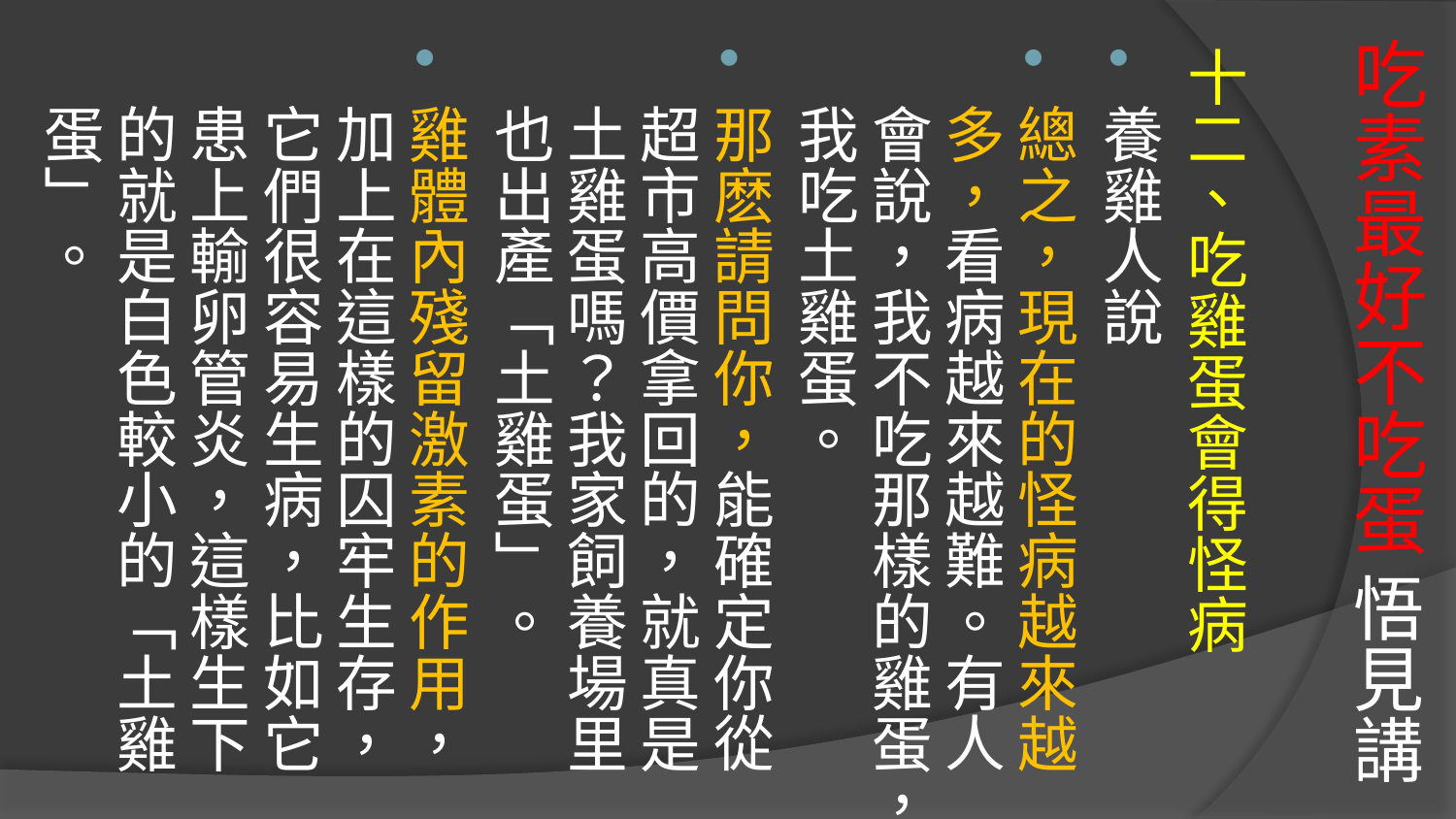

十二、吃雞蛋會得怪病
養雞人說
總之，現在的怪病越來越多，看病越來越難。有人會說，我不吃那樣的雞蛋，我吃土雞蛋。
那麽請問你，能確定你從超市高價拿回的，就真是土雞蛋嗎？我家飼養場里也出產「土雞蛋」。
雞體內殘留激素的作用，加上在這樣的囚牢生存，它們很容易生病，比如它患上輸卵管炎，這樣生下的就是白色較小的「土雞蛋」。
# 吃素最好不吃蛋 悟見講